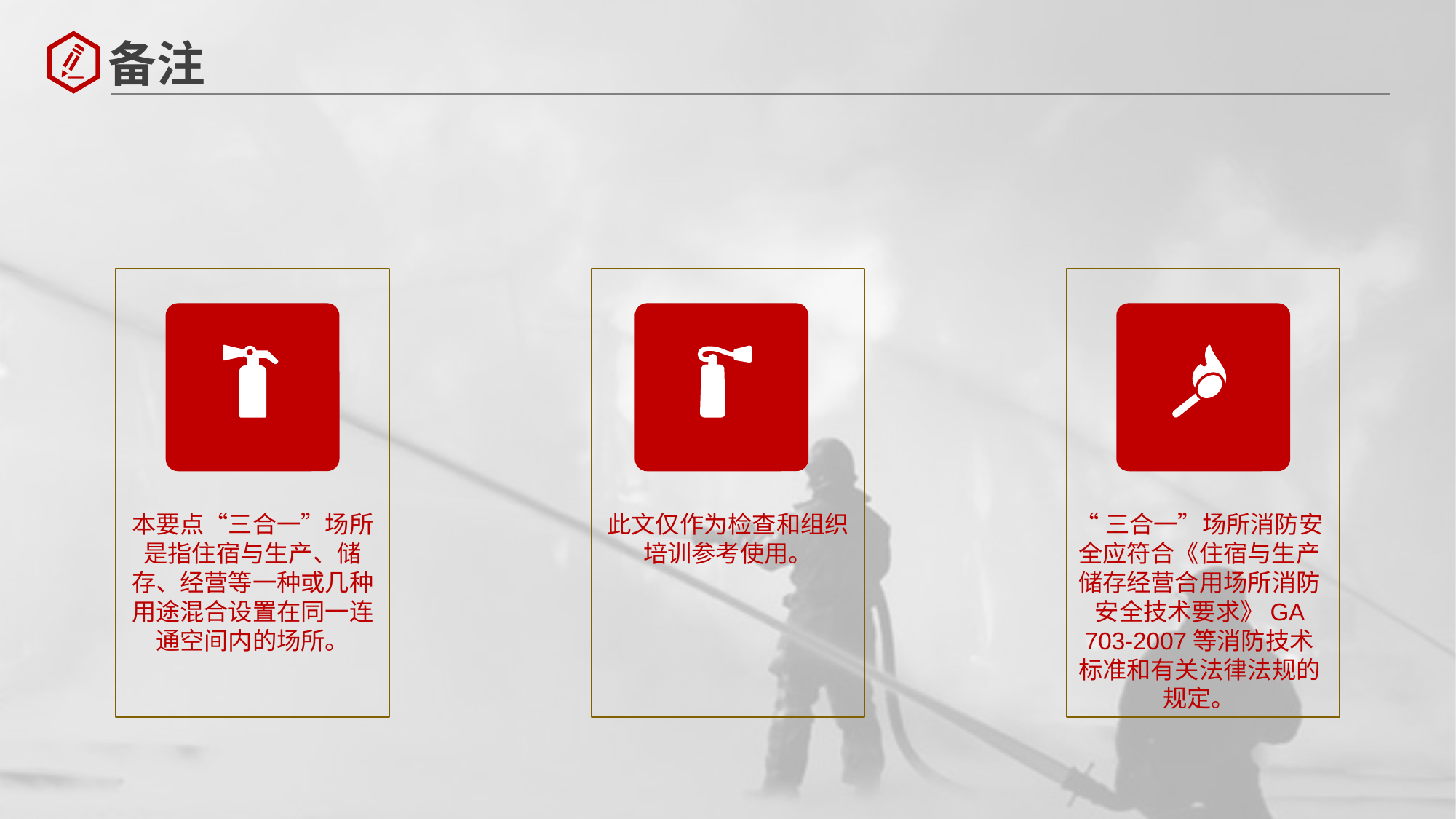

备注

本要点“三合一”场所是指住宿与生产、储存、经营等一种或几种用途混合设置在同一连通空间内的场所。
此文仅作为检查和组织培训参考使用。
“三合一”场所消防安全应符合《住宿与生产储存经营合用场所消防安全技术要求》GA 703-2007等消防技术标准和有关法律法规的规定。